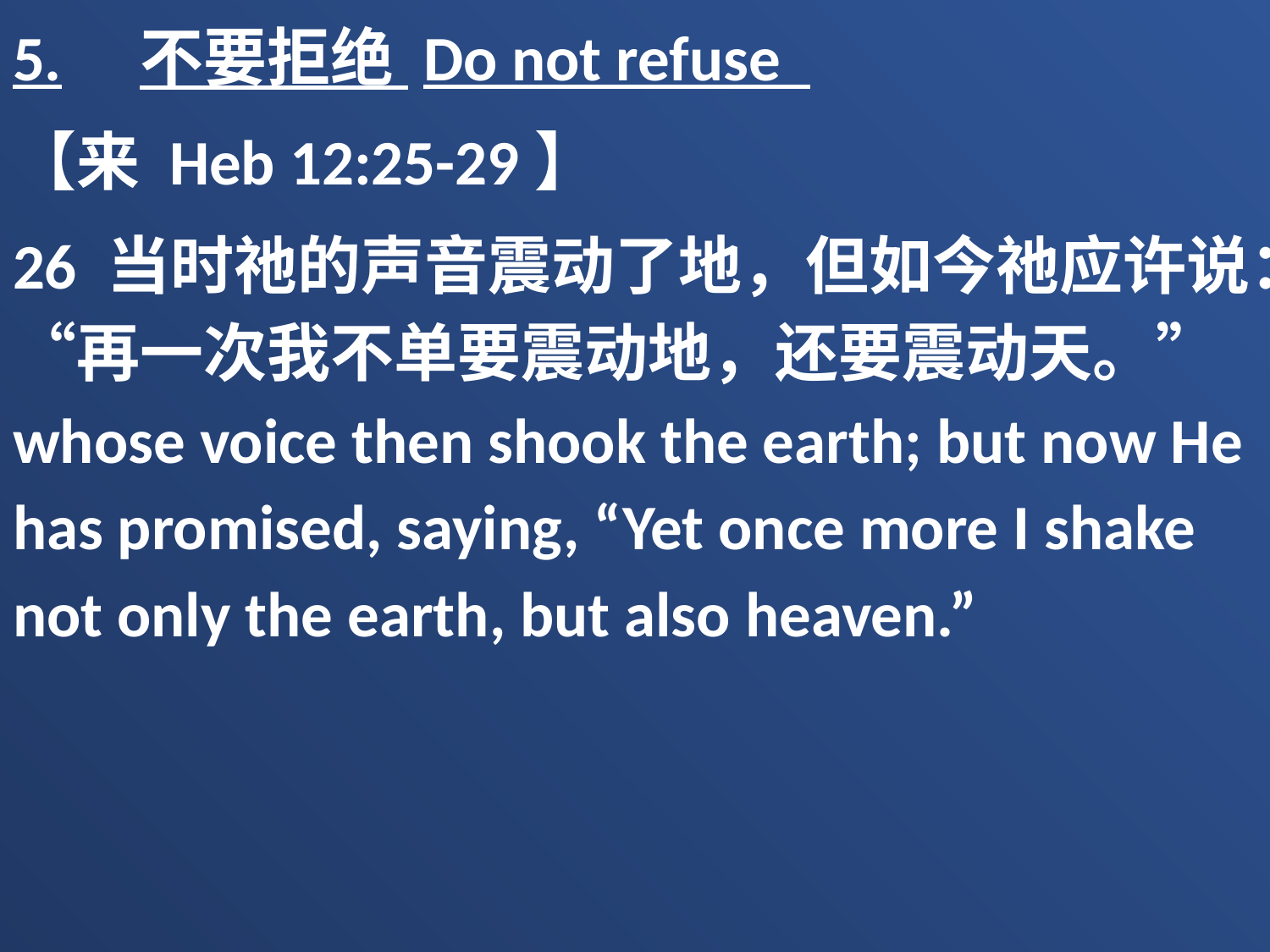

5.	不要拒绝 Do not refuse
【来 Heb 12:25-29】
26 当时祂的声音震动了地，但如今祂应许说：“再一次我不单要震动地，还要震动天。” whose voice then shook the earth; but now He has promised, saying, “Yet once more I shake not only the earth, but also heaven.”